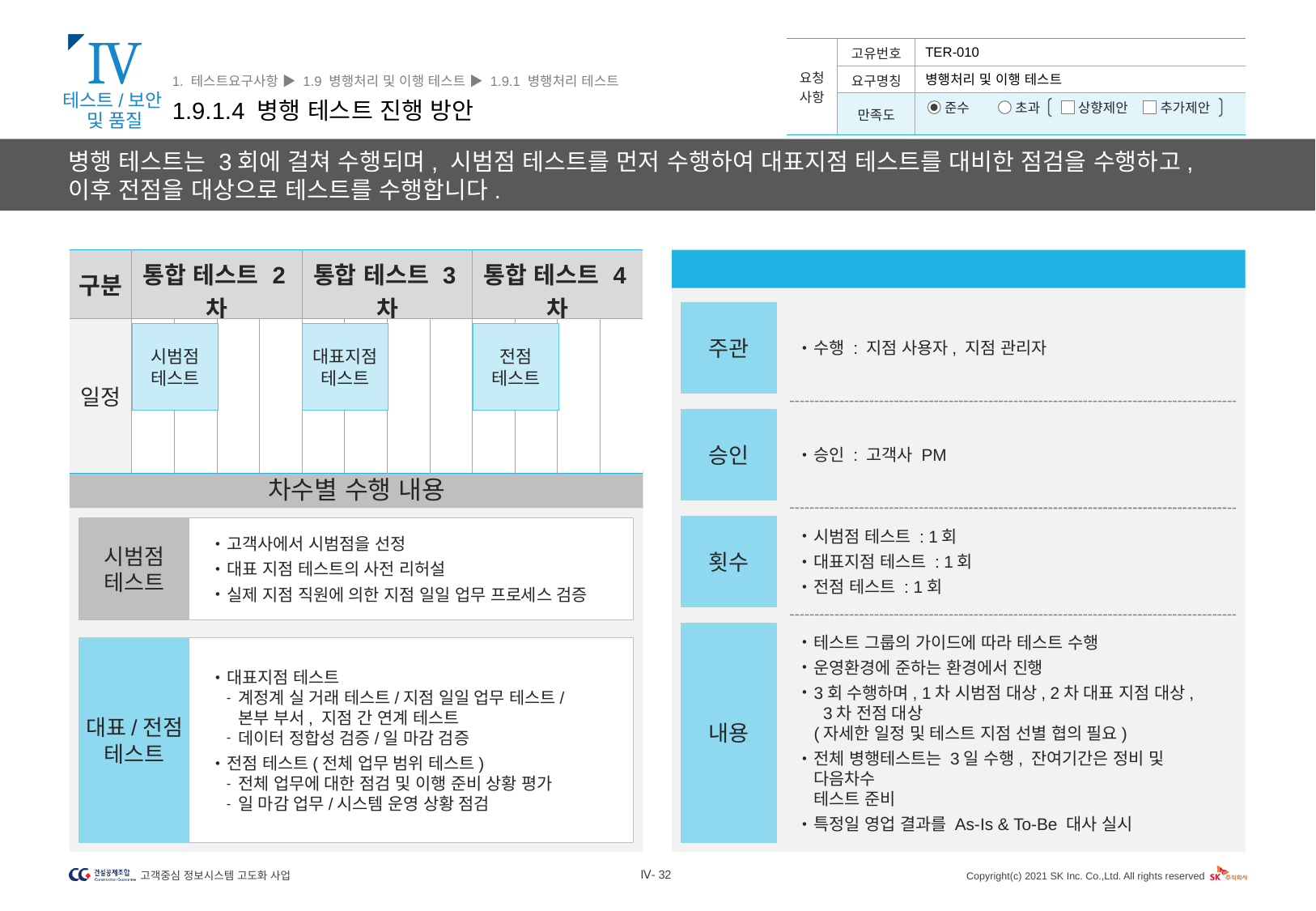

Ⅳ

테스트/보안
및 품질

1. 테스트요구사항 ▶ 1.9 병행처리 및 이행 테스트 ▶ 1.9.1 병행처리 테스트
1.9.1.4 병행 테스트 진행 방안
TER-010
병행처리 및 이행 테스트

병행 테스트는 3회에 걸쳐 수행되며, 시범점 테스트를 먼저 수행하여 대표지점 테스트를 대비한 점검을 수행하고,
이후 전점을 대상으로 테스트를 수행합니다.
| 구분 | 통합 테스트 2차 |  |  |  | 통합 테스트 3차 |  |  |  | 통합 테스트 4차 |  |  |  |
| --- | --- | --- | --- | --- | --- | --- | --- | --- | --- | --- | --- | --- |
| 일정 |  |  |  |  |  |  |  |  |  |  |  |  |
지점 테스트 진행방안

주관
수행 : 지점 사용자, 지점 관리자
시범점
테스트
대표지점
테스트
전점
테스트

승인
승인 : 고객사 PM

차수별 수행 내용
횟수
시범점 테스트 : 1회
대표지점 테스트 : 1회
전점 테스트 : 1회

시범점
테스트
고객사에서 시범점을 선정
대표 지점 테스트의 사전 리허설
실제 지점 직원에 의한 지점 일일 업무 프로세스 검증

대표/전점
테스트
대표지점 테스트
계정계 실 거래 테스트/지점 일일 업무 테스트/
본부 부서, 지점 간 연계 테스트
데이터 정합성 검증/일 마감 검증
전점 테스트(전체 업무 범위 테스트)
전체 업무에 대한 점검 및 이행 준비 상황 평가
일 마감 업무/시스템 운영 상황 점검
내용
테스트 그룹의 가이드에 따라 테스트 수행
운영환경에 준하는 환경에서 진행
3회 수행하며, 1차 시범점 대상, 2차 대표 지점 대상,         3차 전점 대상
(자세한 일정 및 테스트 지점 선별 협의 필요)
전체 병행테스트는 3일 수행, 잔여기간은 정비 및 다음차수
테스트 준비
특정일 영업 결과를 As-Is & To-Be 대사 실시